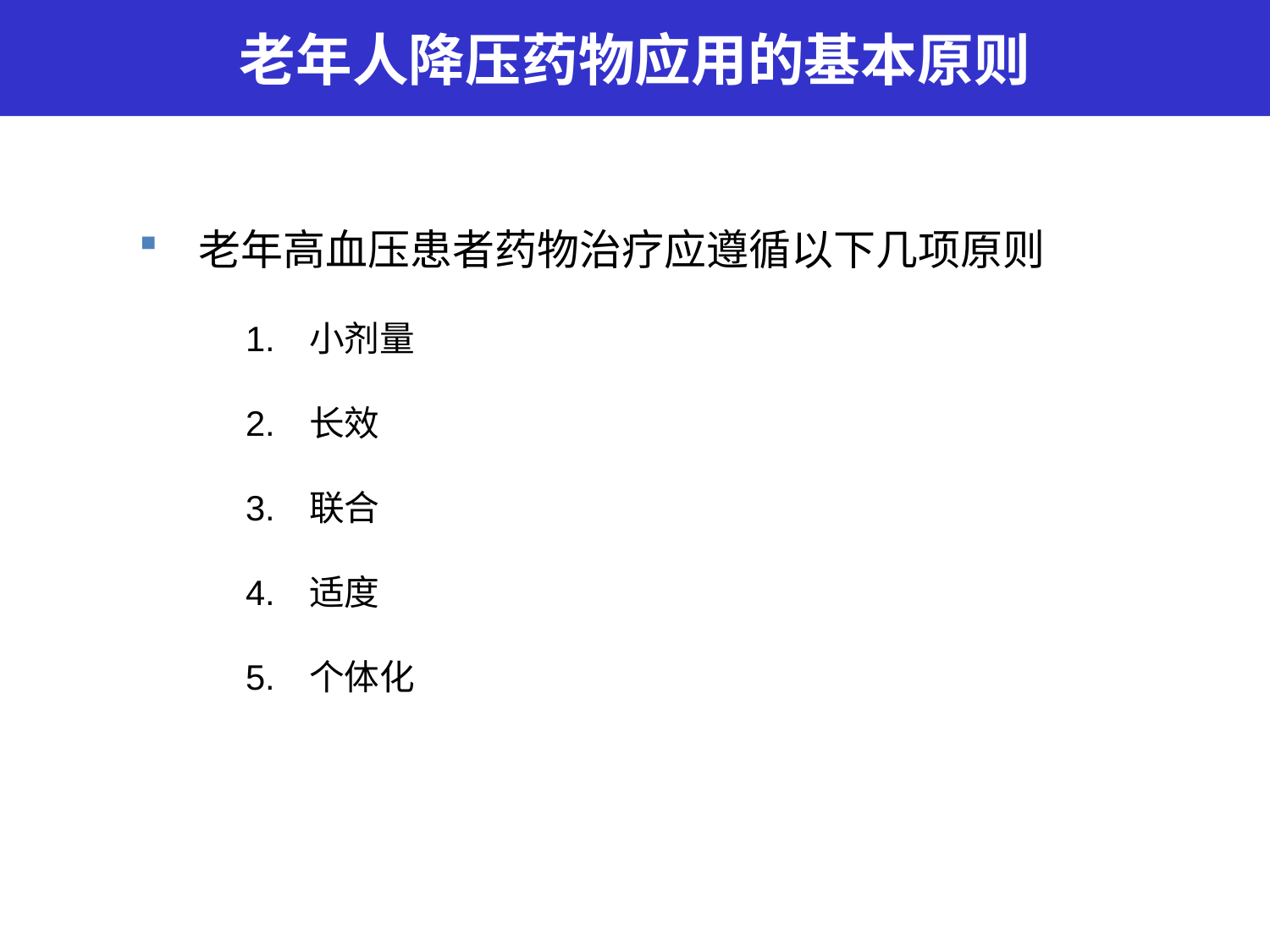

老年人降压药物应用的基本原则
老年高血压患者药物治疗应遵循以下几项原则
小剂量
长效
联合
适度
个体化